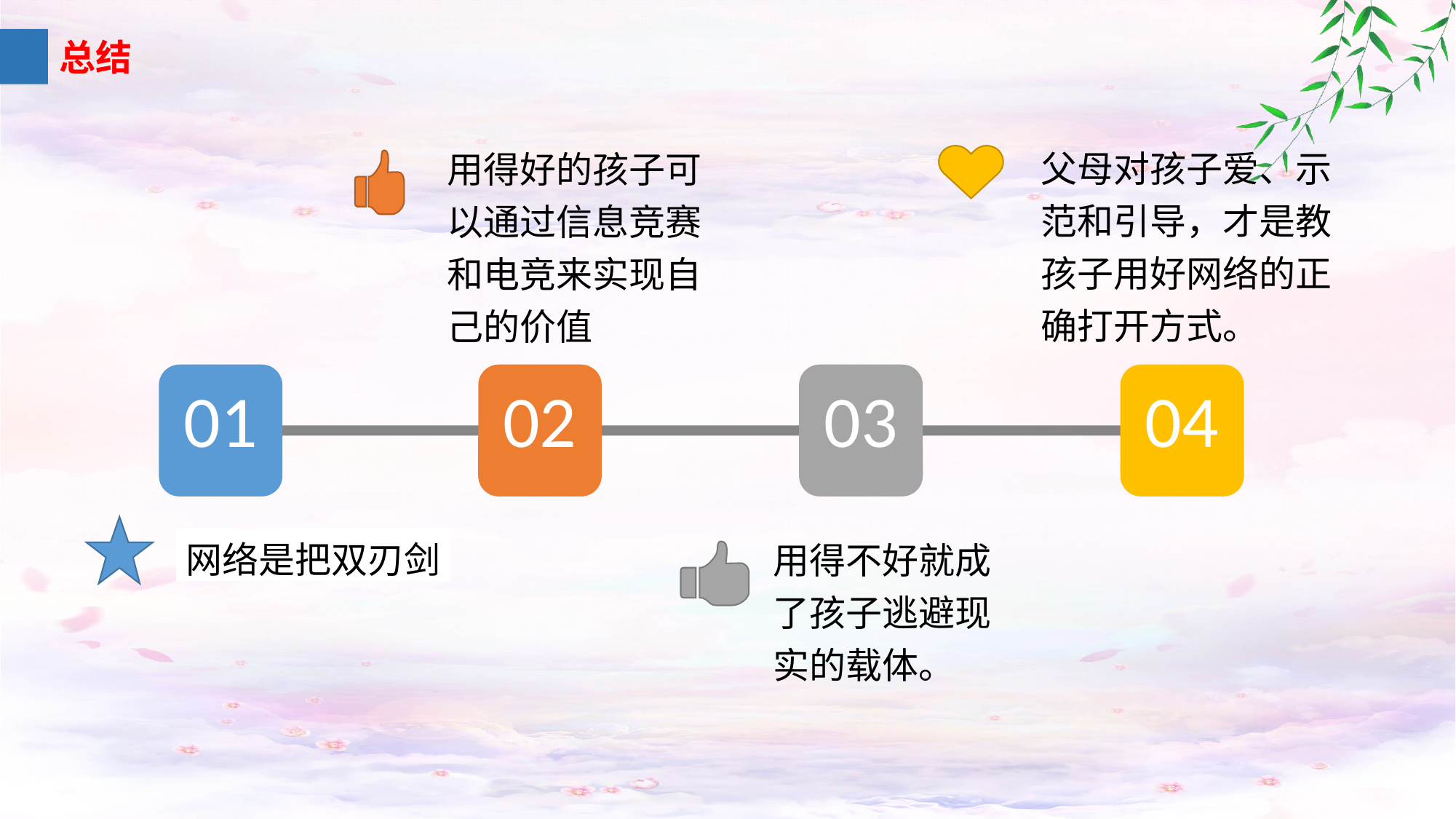

总结
父母对孩子爱、示范和引导，才是教孩子用好网络的正确打开方式。
用得好的孩子可以通过信息竞赛和电竞来实现自己的价值

01
02
03
04

网络是把双刃剑。
用得不好就成了孩子逃避现实的载体。